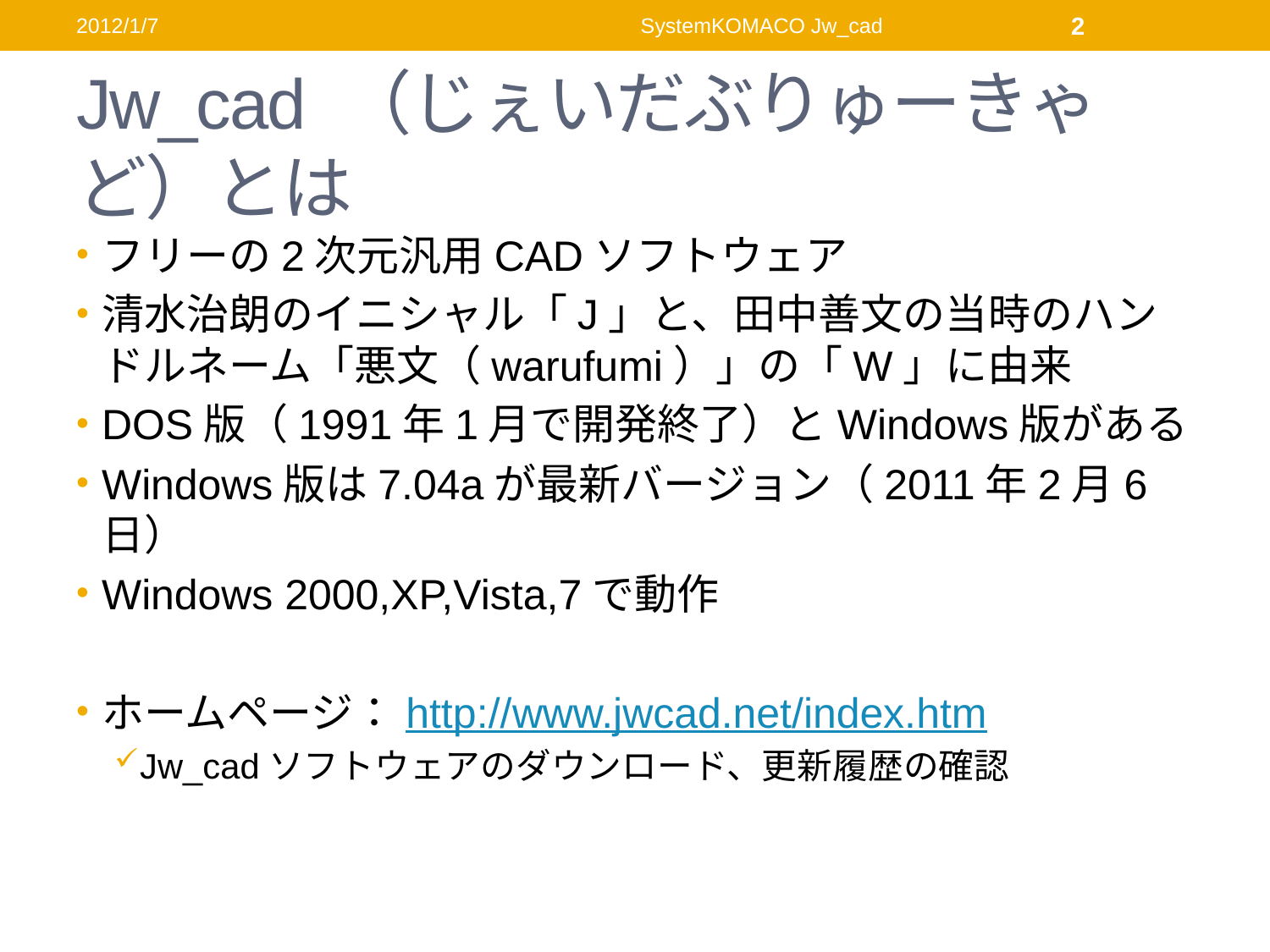

2012/1/7
SystemKOMACO Jw_cad
2
# Jw_cad （じぇいだぶりゅーきゃど）とは
フリーの2次元汎用CADソフトウェア
清水治朗のイニシャル「J」と、田中善文の当時のハンドルネーム「悪文（warufumi）」の「W」に由来
DOS版（1991年1月で開発終了）とWindows版がある
Windows版は7.04aが最新バージョン（2011年2月6日）
Windows 2000,XP,Vista,7で動作

ホームページ：http://www.jwcad.net/index.htm
Jw_cadソフトウェアのダウンロード、更新履歴の確認